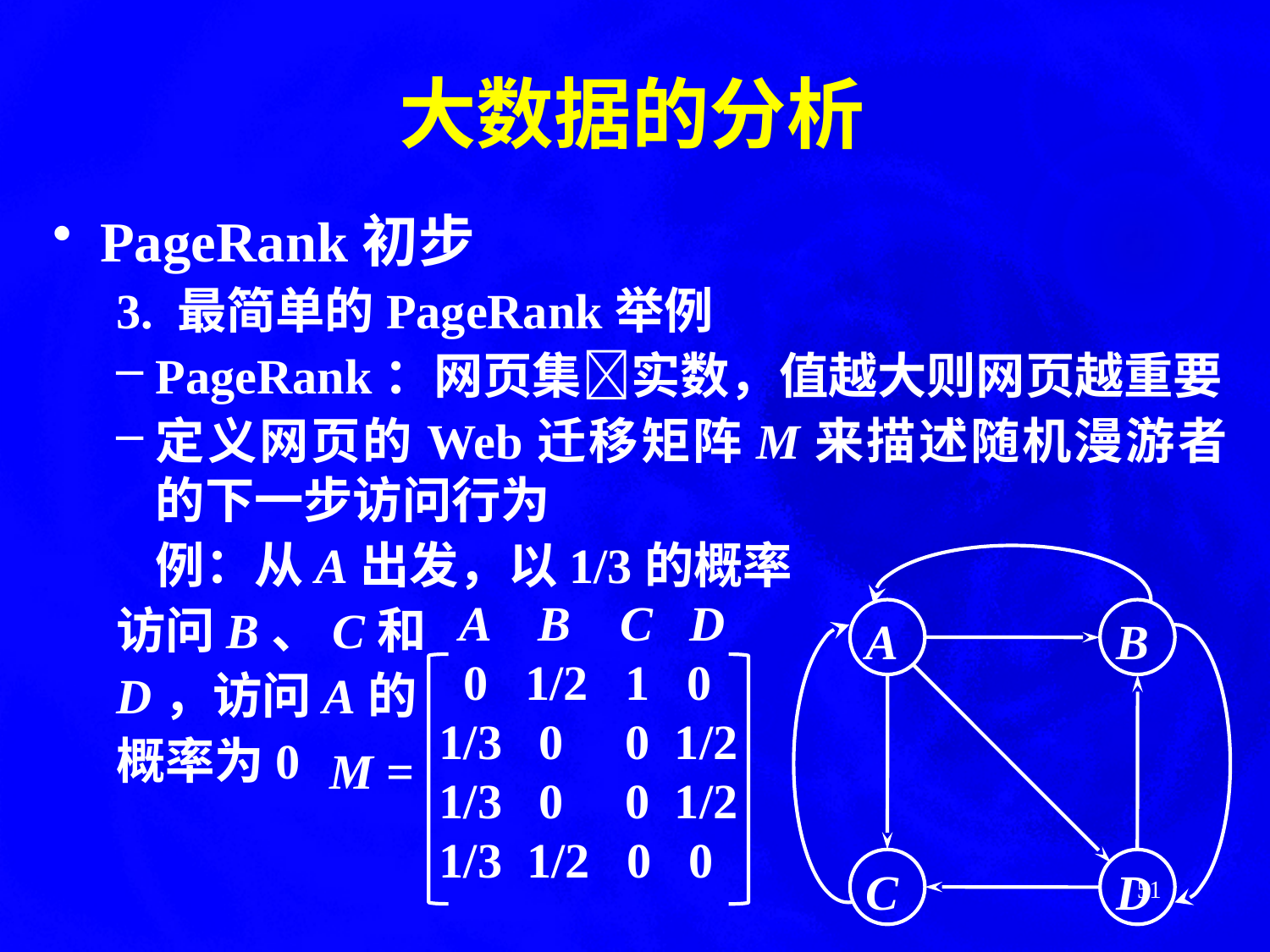

# 大数据的分析
PageRank初步
3. 最简单的PageRank举例
PageRank：网页集→实数，值越大则网页越重要
定义网页的Web迁移矩阵M来描述随机漫游者的下一步访问行为
	例：从A出发，以1/3的概率
访问B、C和
D，访问A的
概率为0

A
B
C
D

A    B    C   D
  0   1/2   1   0
1/3   0     0  1/2
1/3   0     0  1/2
1/3  1/2   0   0

M =
51